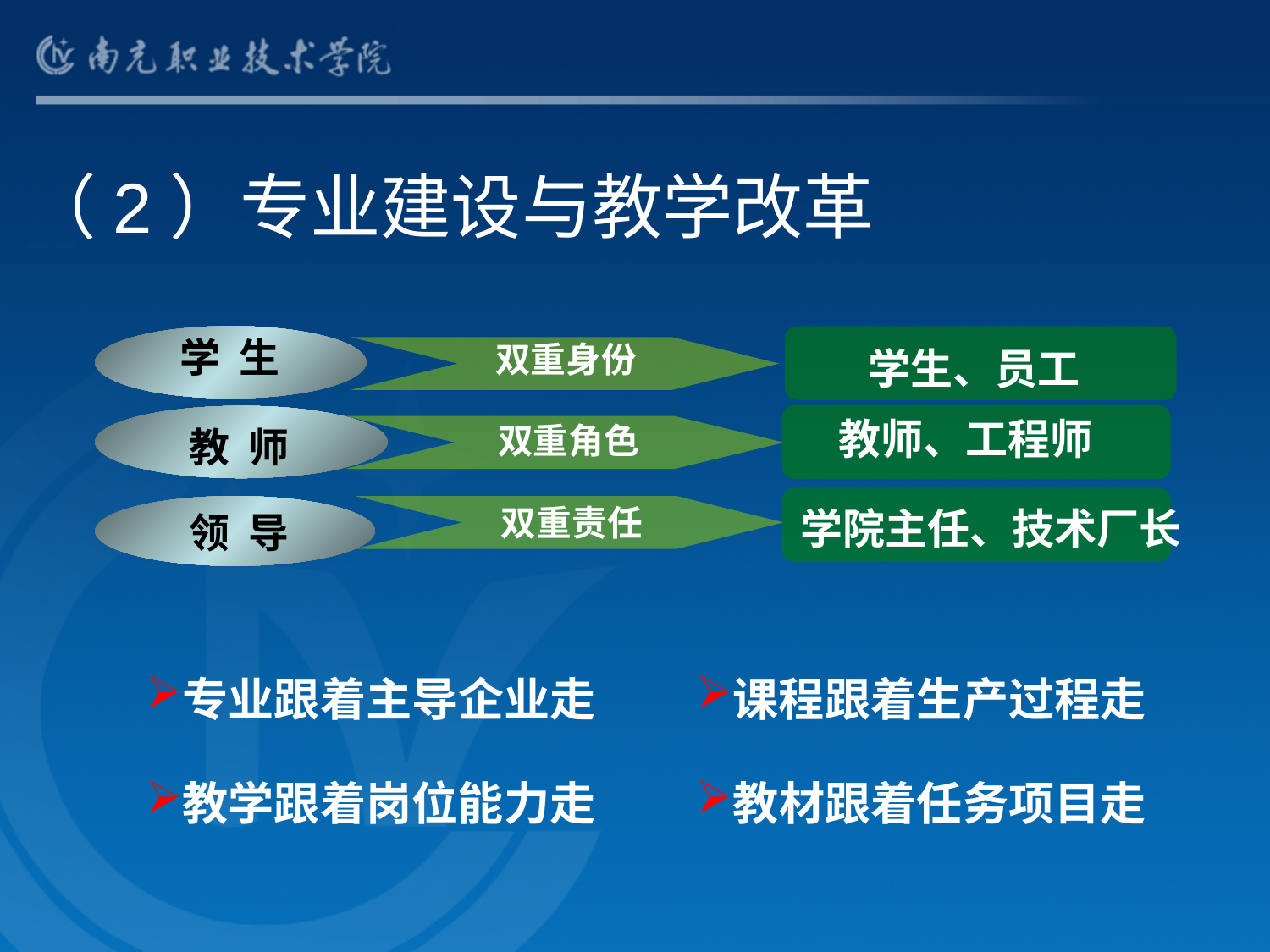

（2）专业建设与教学改革

学  生

双重身份
学生、员工

教师、工程师
双重角色
教  师

双重责任

学院主任、技术厂长
领  导
专业跟着主导企业走
教学跟着岗位能力走
课程跟着生产过程走
教材跟着任务项目走